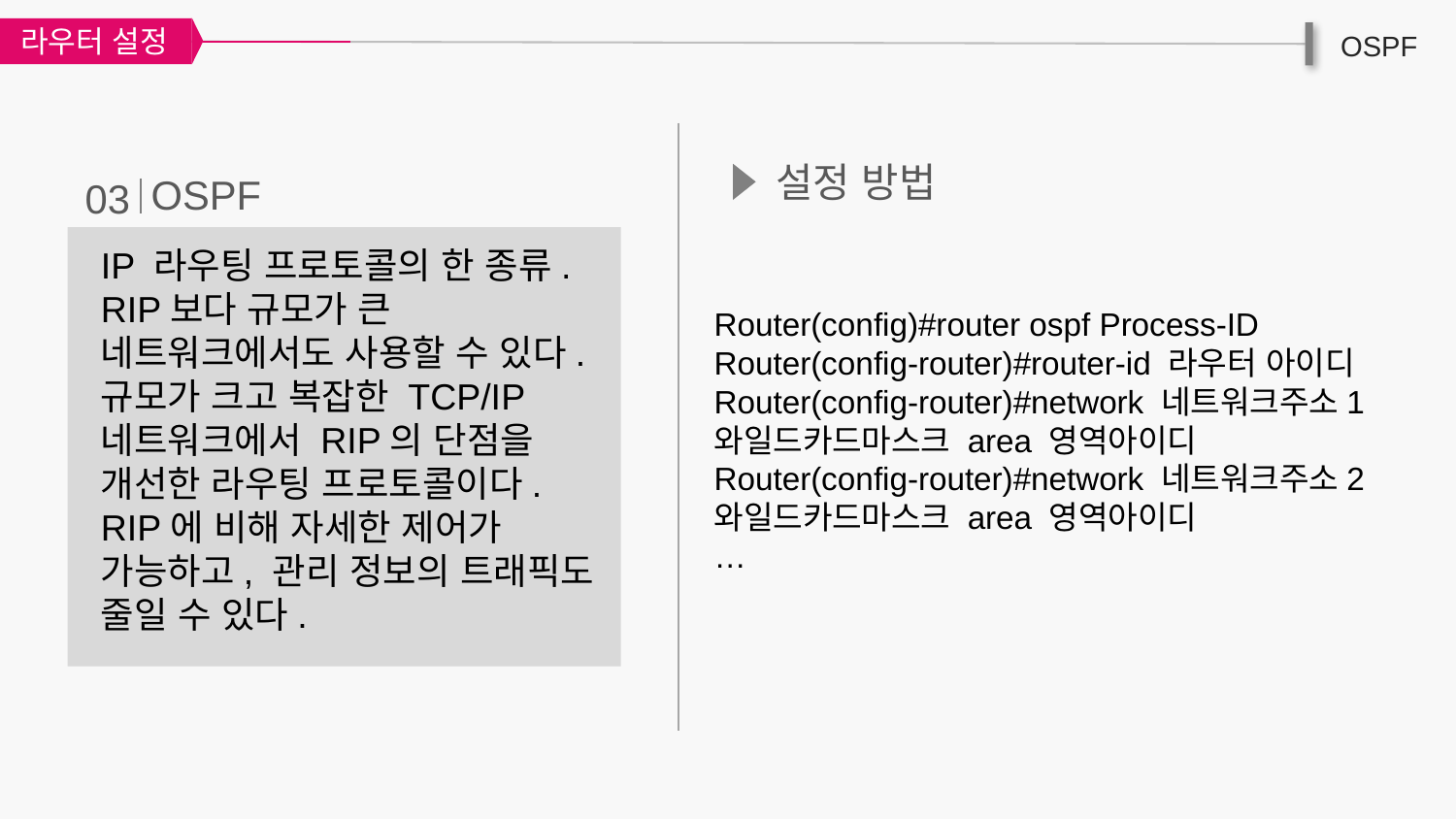

라우터 설정
OSPF

설정 방법
OSPF
03

IP 라우팅 프로토콜의 한 종류.
RIP보다 규모가 큰 네트워크에서도 사용할 수 있다.
규모가 크고 복잡한 TCP/IP 네트워크에서 RIP의 단점을 개선한 라우팅 프로토콜이다.
RIP에 비해 자세한 제어가 가능하고, 관리 정보의 트래픽도 줄일 수 있다.
Router(config)#router ospf Process-ID
Router(config-router)#router-id 라우터 아이디
Router(config-router)#network 네트워크주소1 와일드카드마스크 area 영역아이디
Router(config-router)#network 네트워크주소2 와일드카드마스크 area 영역아이디
…